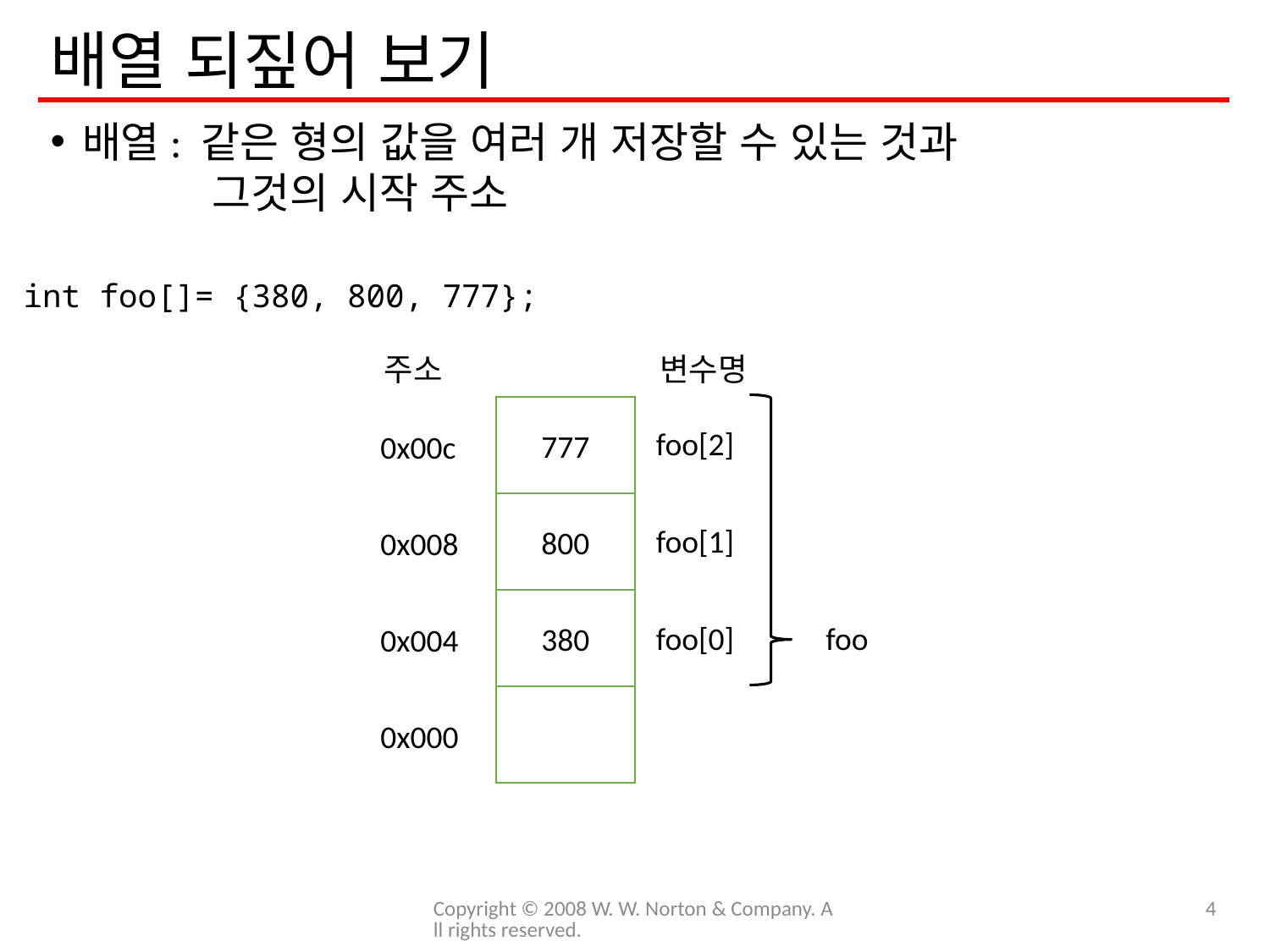

# 배열 되짚어 보기
배열: 같은 형의 값을 여러 개 저장할 수 있는 것과
           그것의 시작 주소
int foo[]= {380, 800, 777};
주소
변수명

777
foo[2]
0x00c
800
foo[1]
0x008
380
foo[0]
foo
0x004

0x000
Copyright © 2008 W. W. Norton & Company. All rights reserved.
4